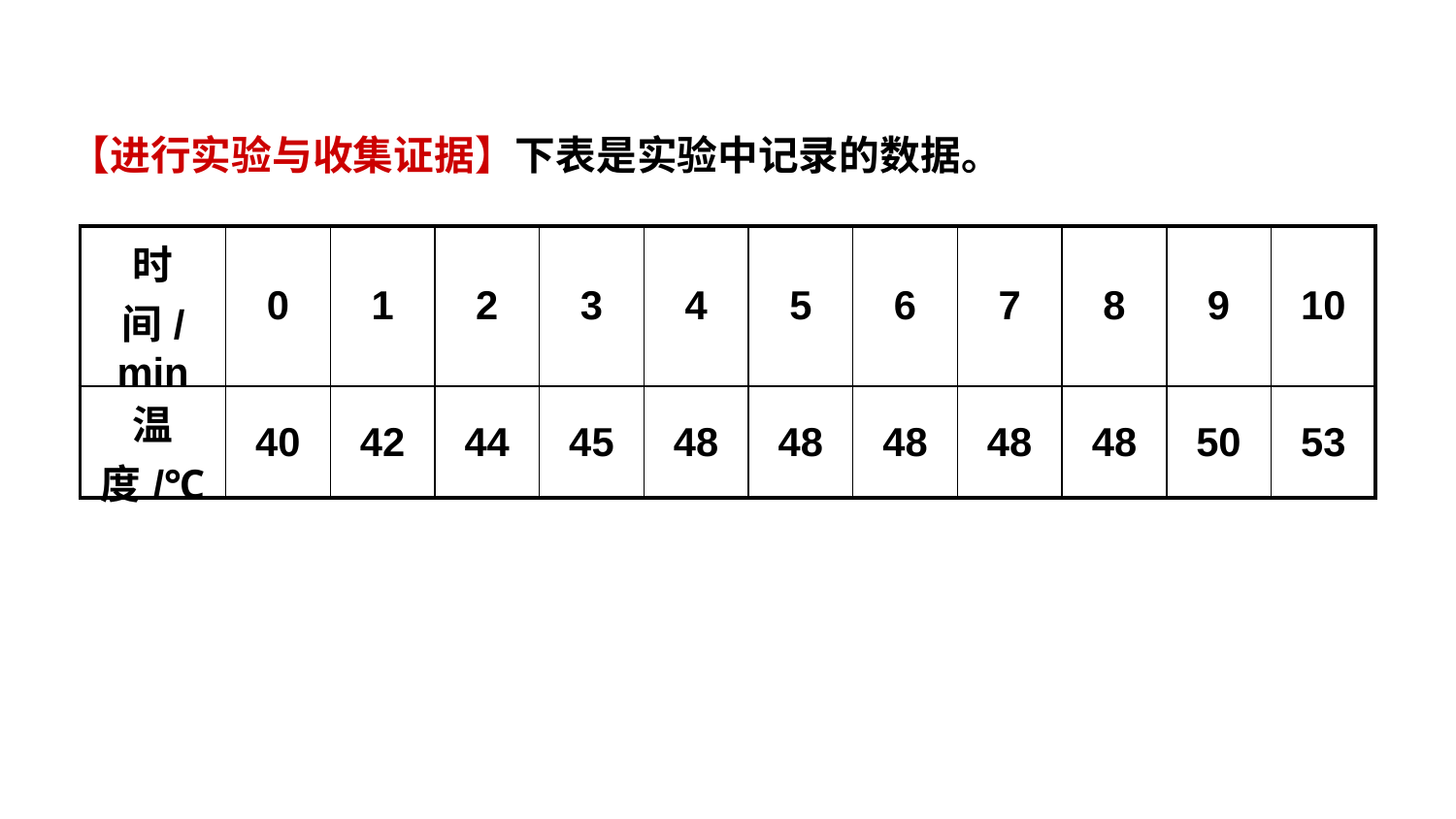

【进行实验与收集证据】下表是实验中记录的数据。
| 时间/min | 0 | 1 | 2 | 3 | 4 | 5 | 6 | 7 | 8 | 9 | 10 |
| --- | --- | --- | --- | --- | --- | --- | --- | --- | --- | --- | --- |
| 温度/℃ | 40 | 42 | 44 | 45 | 48 | 48 | 48 | 48 | 48 | 50 | 53 |